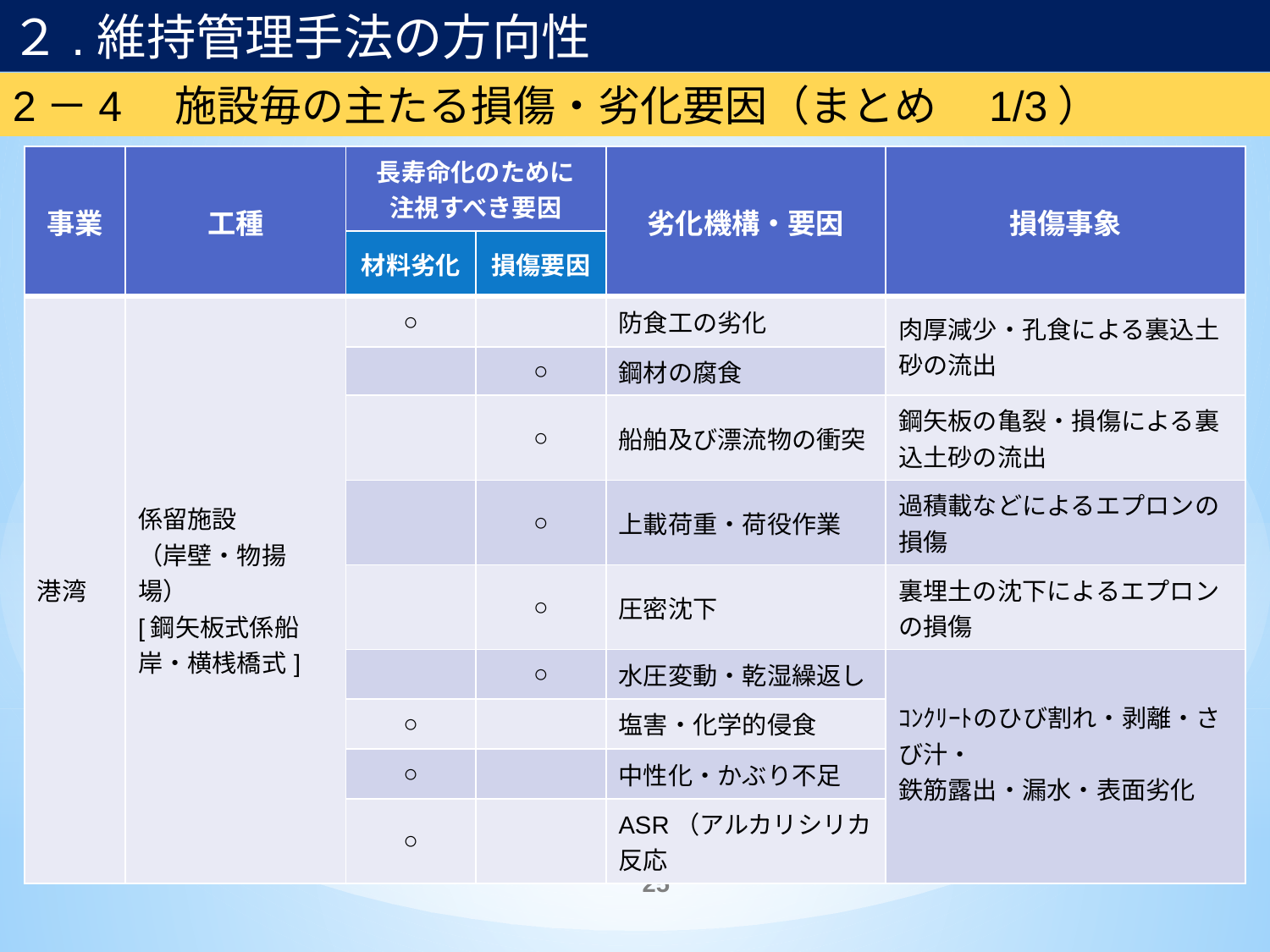

２.維持管理手法の方向性
2－4　施設毎の主たる損傷・劣化要因（まとめ　1/3）
| 事業 | 工種 | 長寿命化のために 注視すべき要因 |  | 劣化機構・要因 | 損傷事象 |
| --- | --- | --- | --- | --- | --- |
|  |  | 材料劣化 | 損傷要因 |  |  |
| 港湾 | 係留施設 （岸壁・物揚場） [鋼矢板式係船岸・横桟橋式] | ○ |  | 防食工の劣化 | 肉厚減少・孔食による裏込土砂の流出 |
|  |  |  | ○ | 鋼材の腐食 |  |
|  |  |  | ○ | 船舶及び漂流物の衝突 | 鋼矢板の亀裂・損傷による裏込土砂の流出 |
|  |  |  | ○ | 上載荷重・荷役作業 | 過積載などによるエプロンの損傷 |
|  |  |  | ○ | 圧密沈下 | 裏埋土の沈下によるエプロンの損傷 |
|  |  |  | ○ | 水圧変動・乾湿繰返し | ｺﾝｸﾘｰﾄのひび割れ・剥離・さび汁・ 鉄筋露出・漏水・表面劣化 |
|  |  | ○ |  | 塩害・化学的侵食 |  |
|  |  | ○ |  | 中性化・かぶり不足 |  |
|  |  | ○ |  | ASR（アルカリシリカ反応 |  |
25